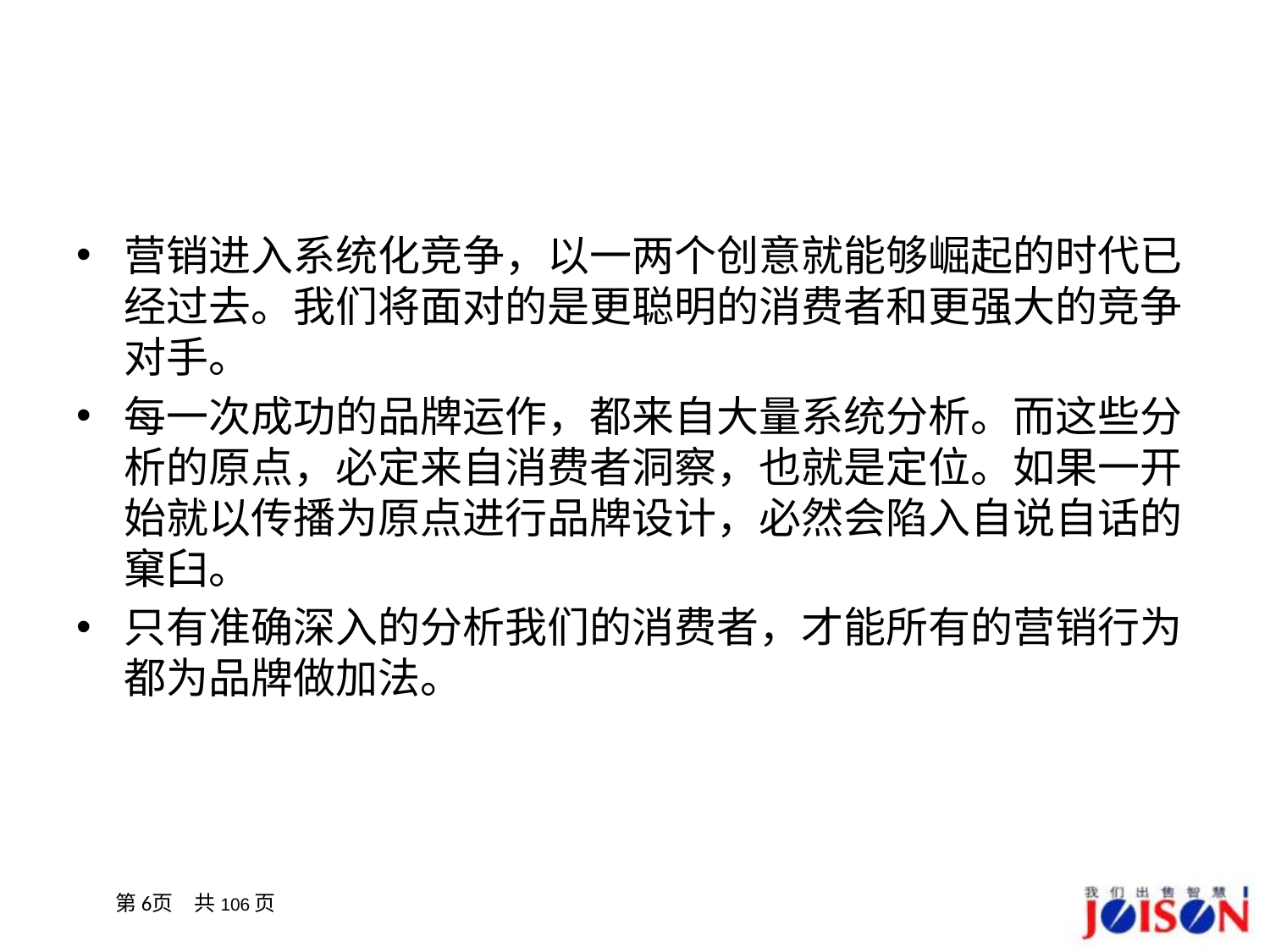

#
营销进入系统化竞争，以一两个创意就能够崛起的时代已经过去。我们将面对的是更聪明的消费者和更强大的竞争对手。
每一次成功的品牌运作，都来自大量系统分析。而这些分析的原点，必定来自消费者洞察，也就是定位。如果一开始就以传播为原点进行品牌设计，必然会陷入自说自话的窠臼。
只有准确深入的分析我们的消费者，才能所有的营销行为都为品牌做加法。